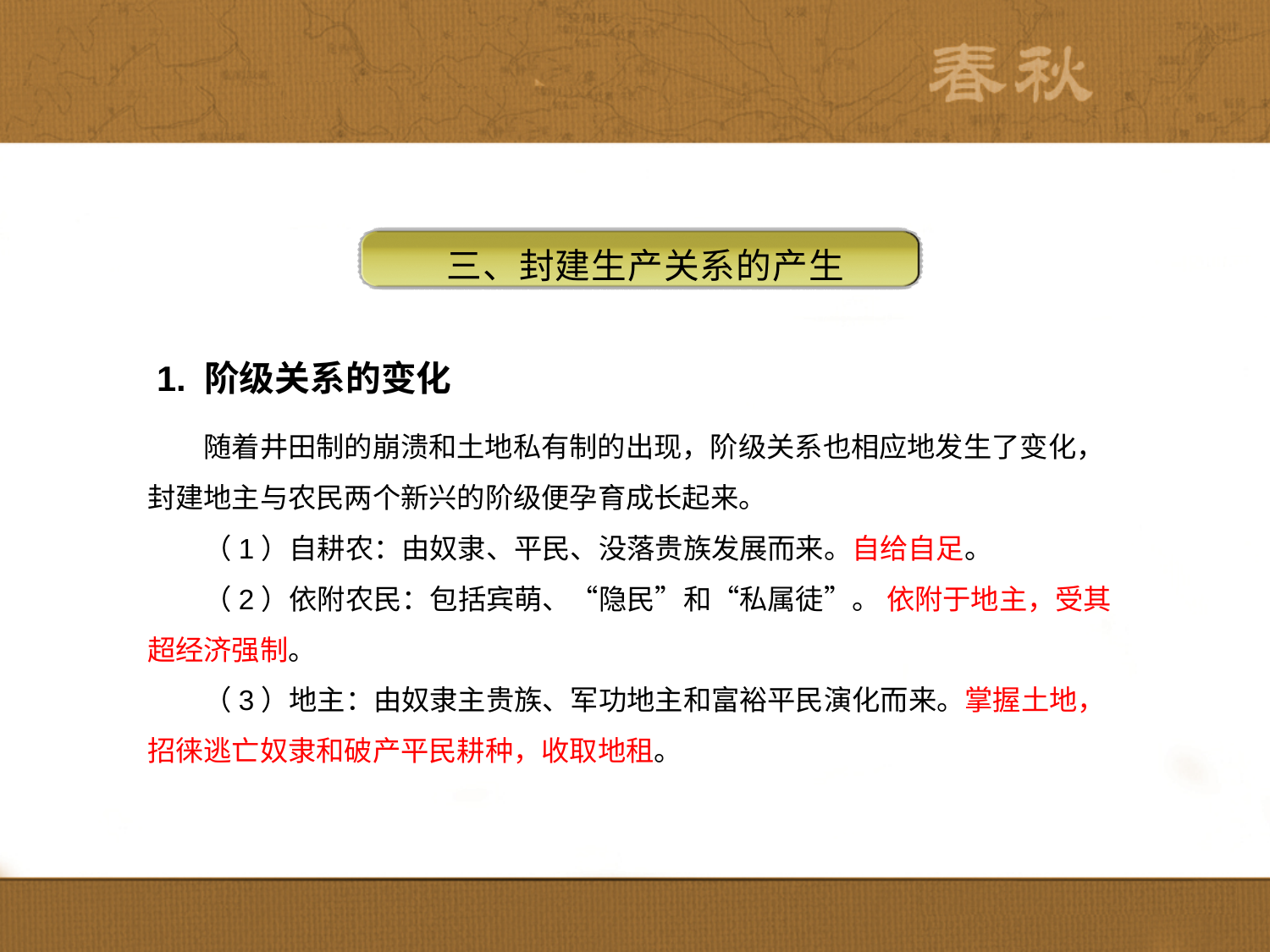

三、封建生产关系的产生
1. 阶级关系的变化
　　随着井田制的崩溃和土地私有制的出现，阶级关系也相应地发生了变化，封建地主与农民两个新兴的阶级便孕育成长起来。
　　（1）自耕农：由奴隶、平民、没落贵族发展而来。自给自足。
　　（2）依附农民：包括宾萌、“隐民”和“私属徒”。 依附于地主，受其超经济强制。
　　（3）地主：由奴隶主贵族、军功地主和富裕平民演化而来。掌握土地，招徕逃亡奴隶和破产平民耕种，收取地租。